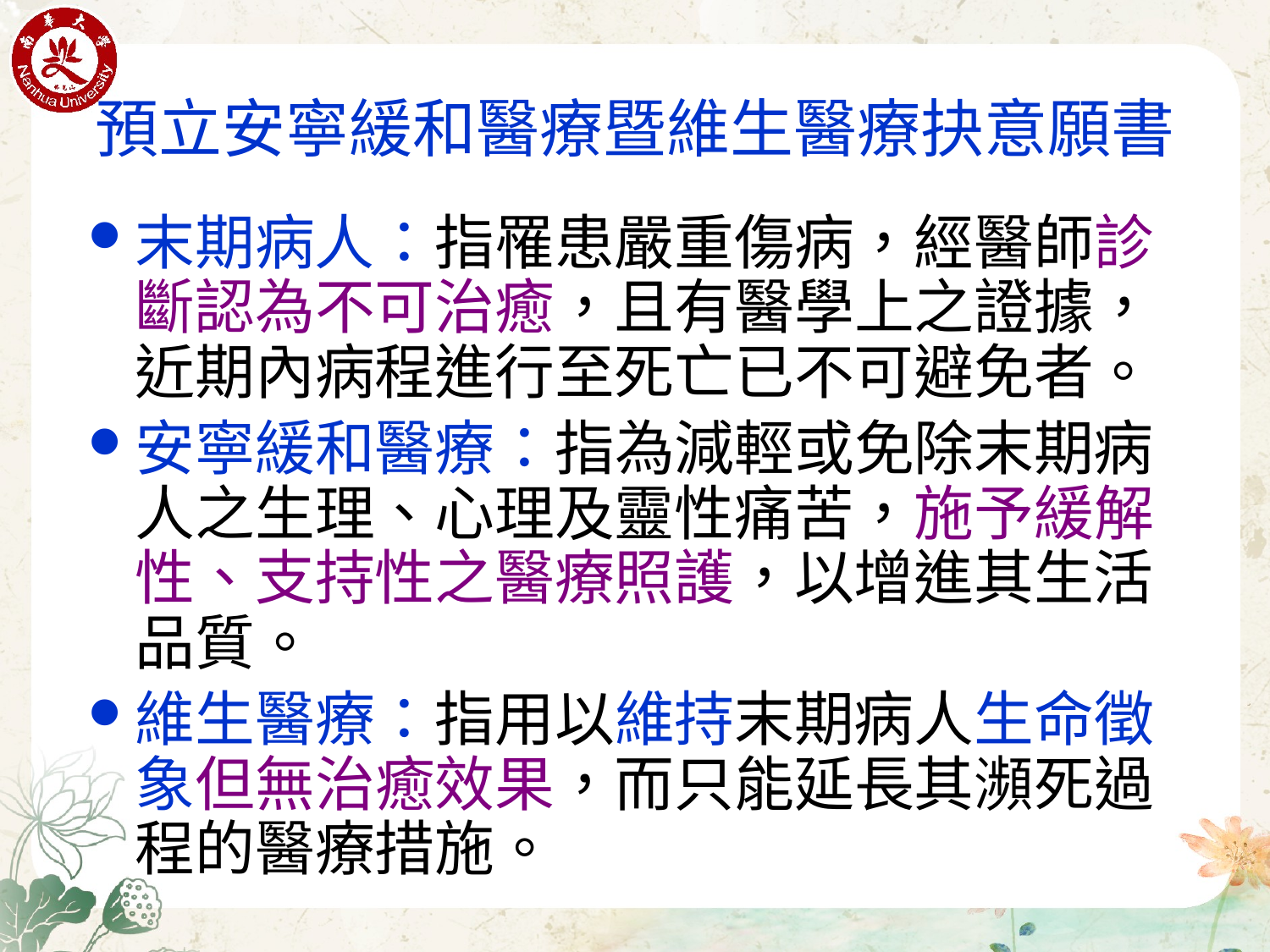

預立安寧緩和醫療暨維生醫療抉意願書
末期病人：指罹患嚴重傷病，經醫師診斷認為不可治癒，且有醫學上之證據，近期內病程進行至死亡已不可避免者。
安寧緩和醫療：指為減輕或免除末期病人之生理、心理及靈性痛苦，施予緩解性、支持性之醫療照護，以增進其生活品質。
維生醫療：指用以維持末期病人生命徵象但無治癒效果，而只能延長其瀕死過程的醫療措施。